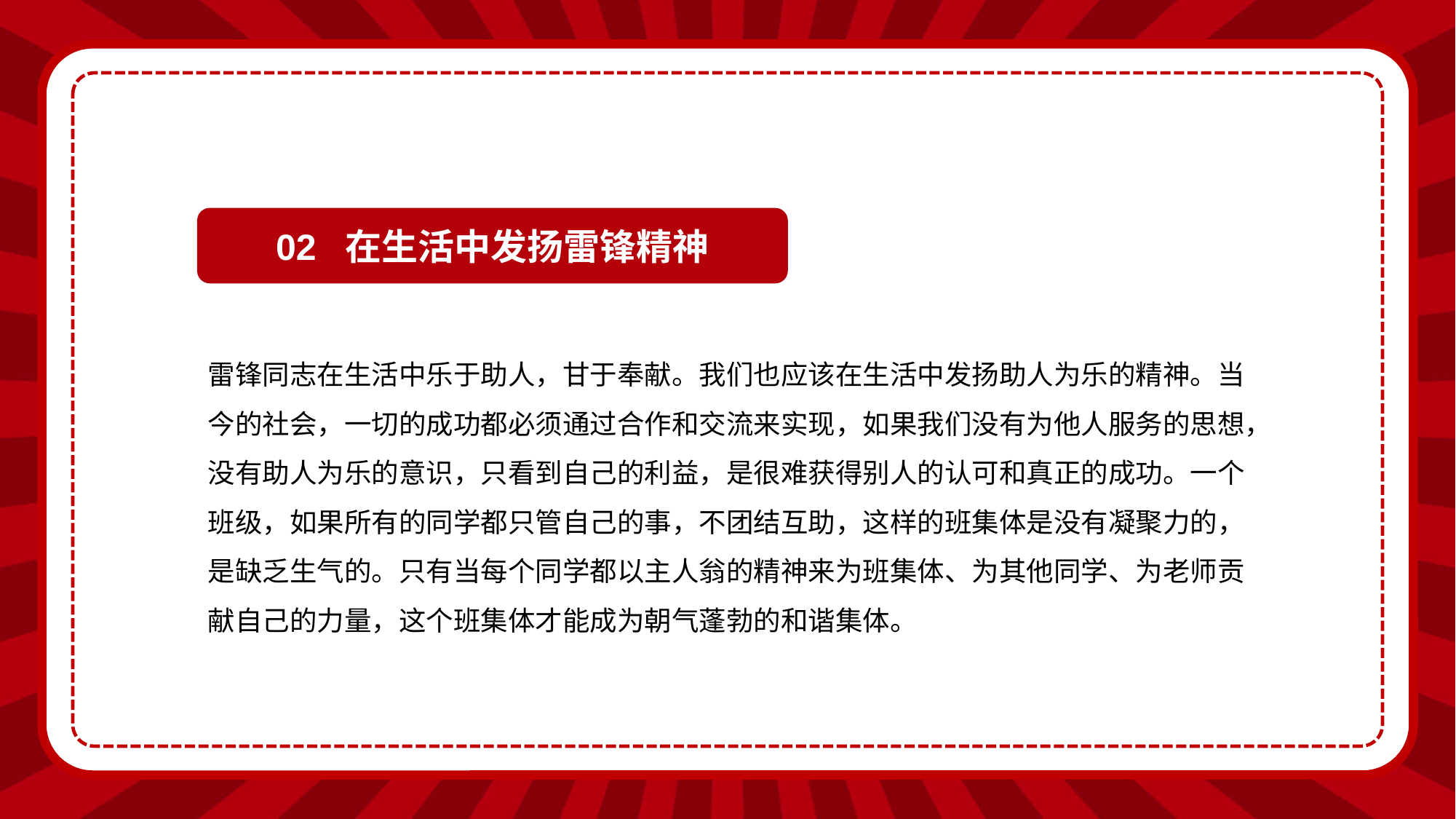

02  在生活中发扬雷锋精神
雷锋同志在生活中乐于助人，甘于奉献。我们也应该在生活中发扬助人为乐的精神。当今的社会，一切的成功都必须通过合作和交流来实现，如果我们没有为他人服务的思想，没有助人为乐的意识，只看到自己的利益，是很难获得别人的认可和真正的成功。一个班级，如果所有的同学都只管自己的事，不团结互助，这样的班集体是没有凝聚力的，是缺乏生气的。只有当每个同学都以主人翁的精神来为班集体、为其他同学、为老师贡献自己的力量，这个班集体才能成为朝气蓬勃的和谐集体。